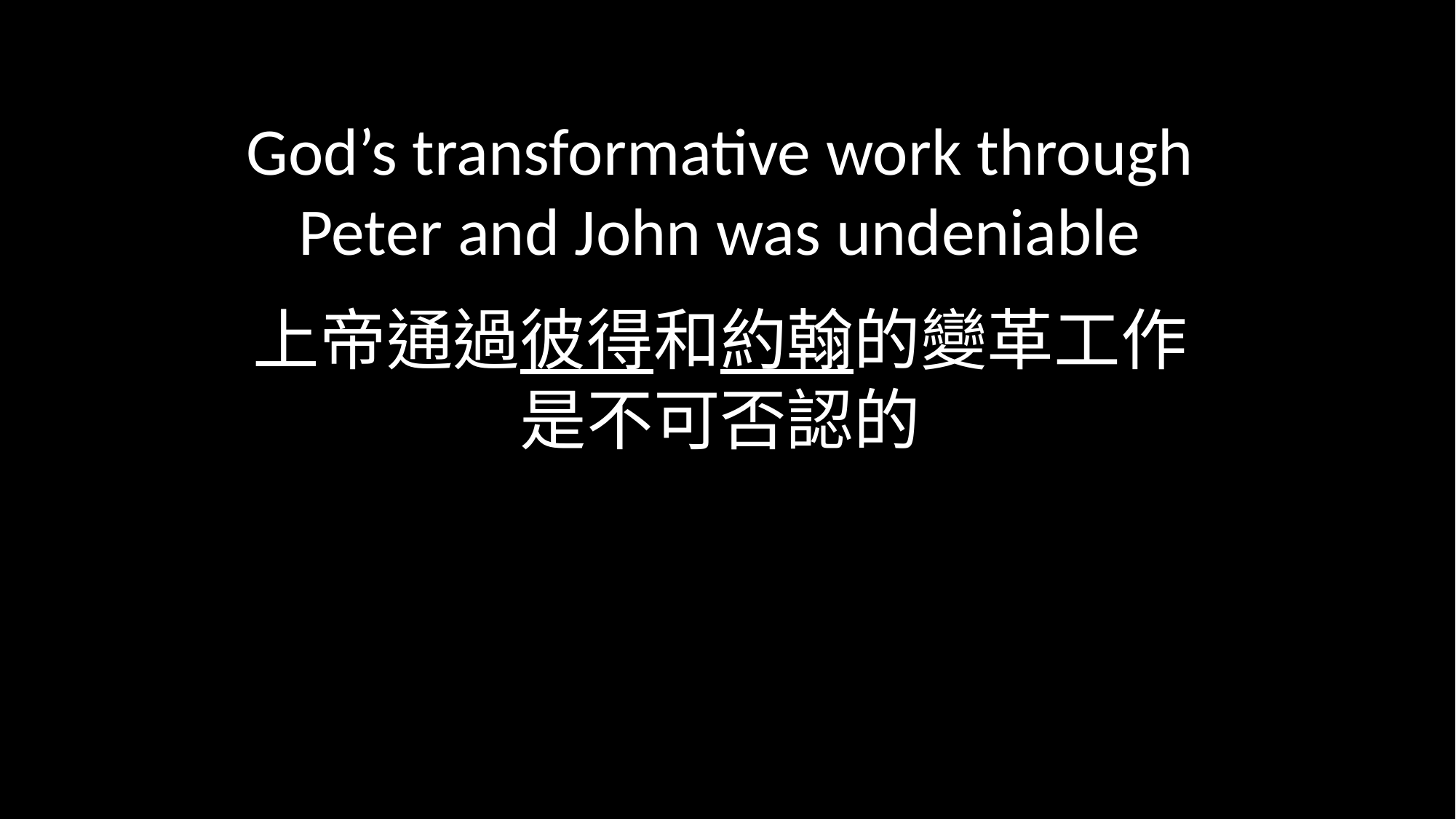

# God’s transformative work through Peter and John was undeniable 上帝通過彼得和約翰的變革工作是不可否認的